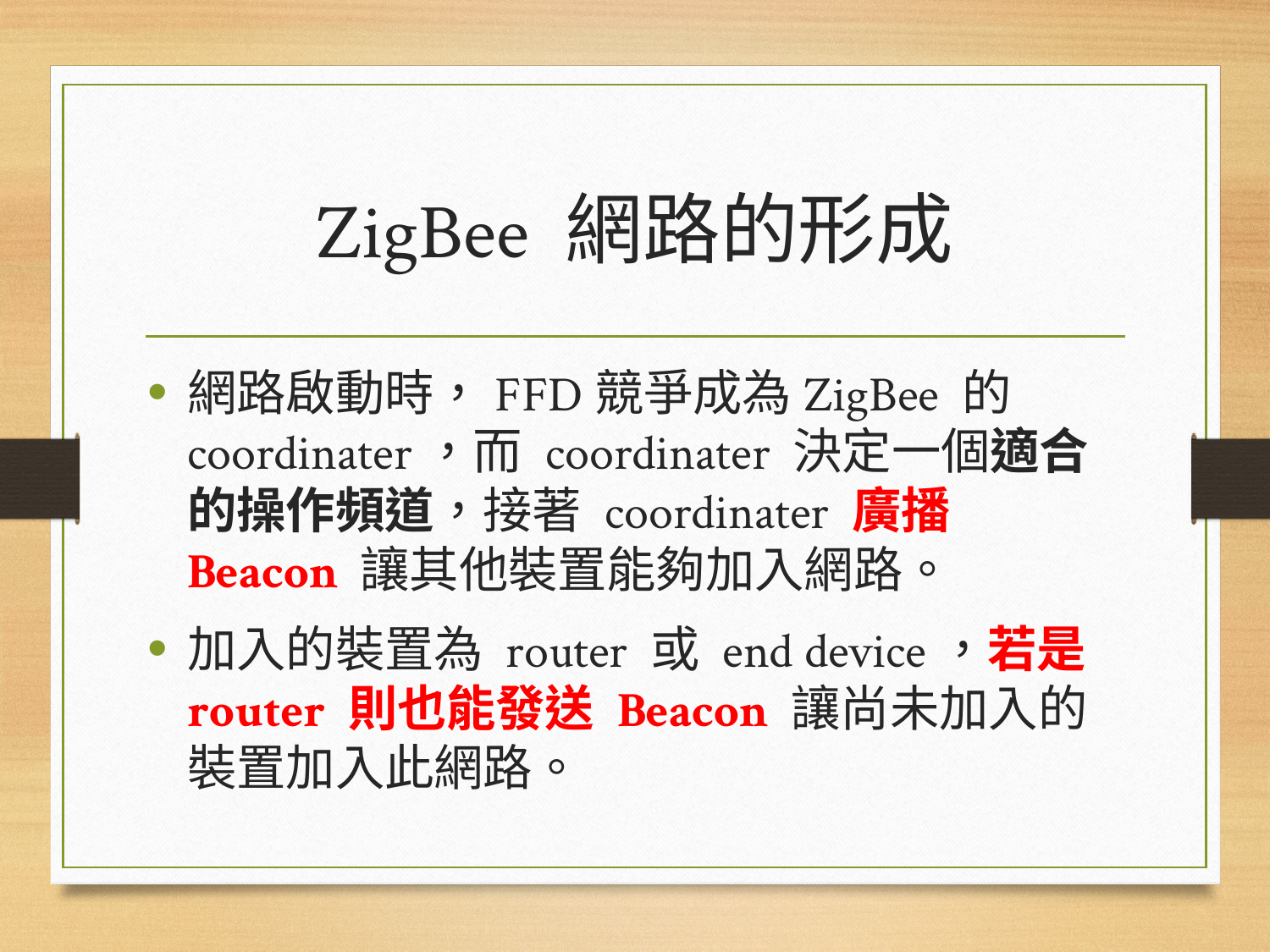

# ZigBee 網路的形成
網路啟動時，FFD競爭成為ZigBee 的coordinater，而 coordinater 決定一個適合的操作頻道，接著 coordinater 廣播 Beacon 讓其他裝置能夠加入網路。
加入的裝置為 router 或 end device，若是 router 則也能發送 Beacon 讓尚未加入的裝置加入此網路。